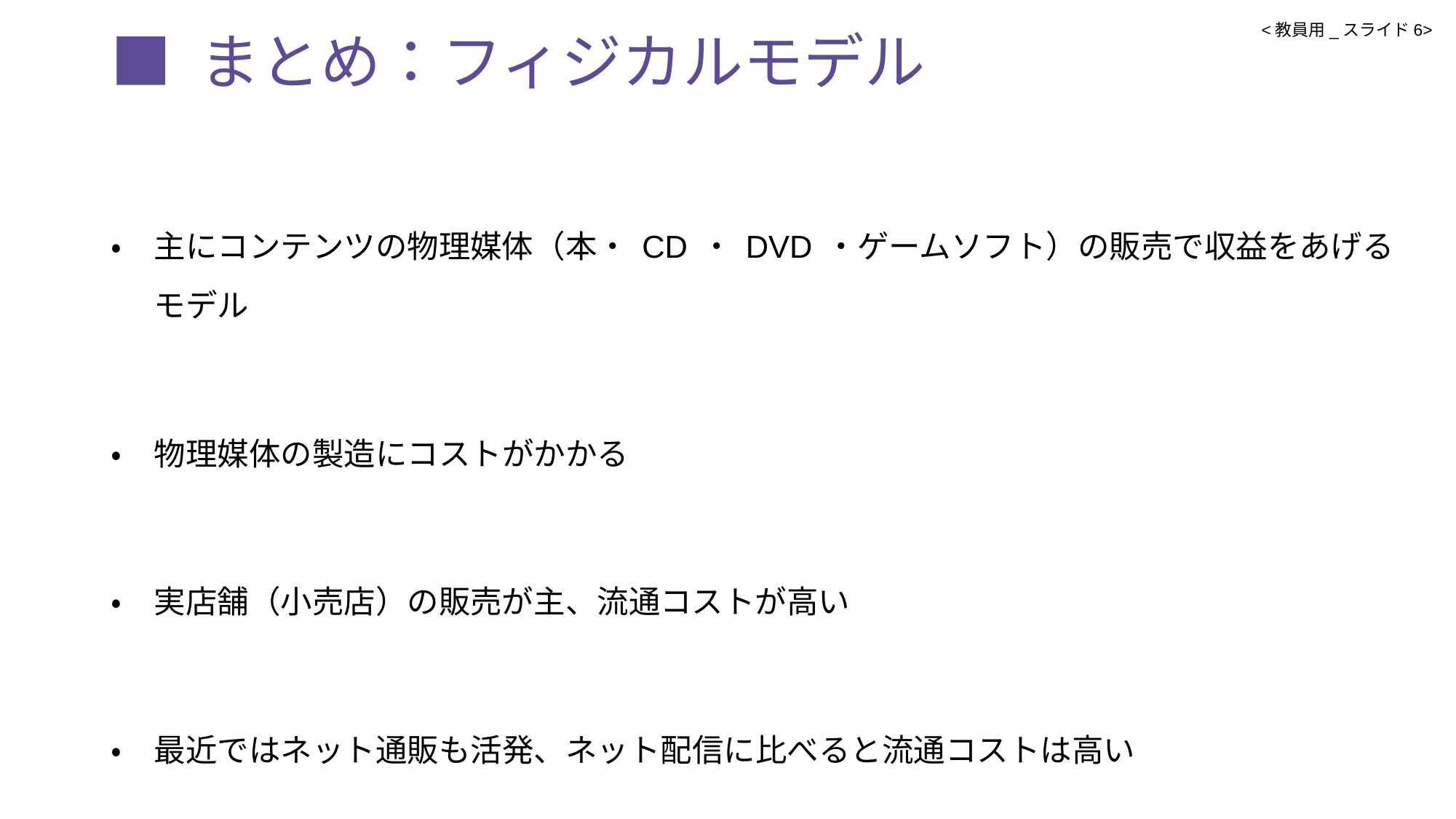

# ■ まとめ：フィジカルモデル
<教員用_スライド6>
•	主にコンテンツの物理媒体（本・CD・DVD・ゲームソフト）の販売で収益をあげるモデル

•	物理媒体の製造にコストがかかる

•	実店舗（小売店）の販売が主、流通コストが高い

•	最近ではネット通販も活発、ネット配信に比べると流通コストは高い

•	1度の販売で得られる売上は広告・サブスクモデルよりも多い